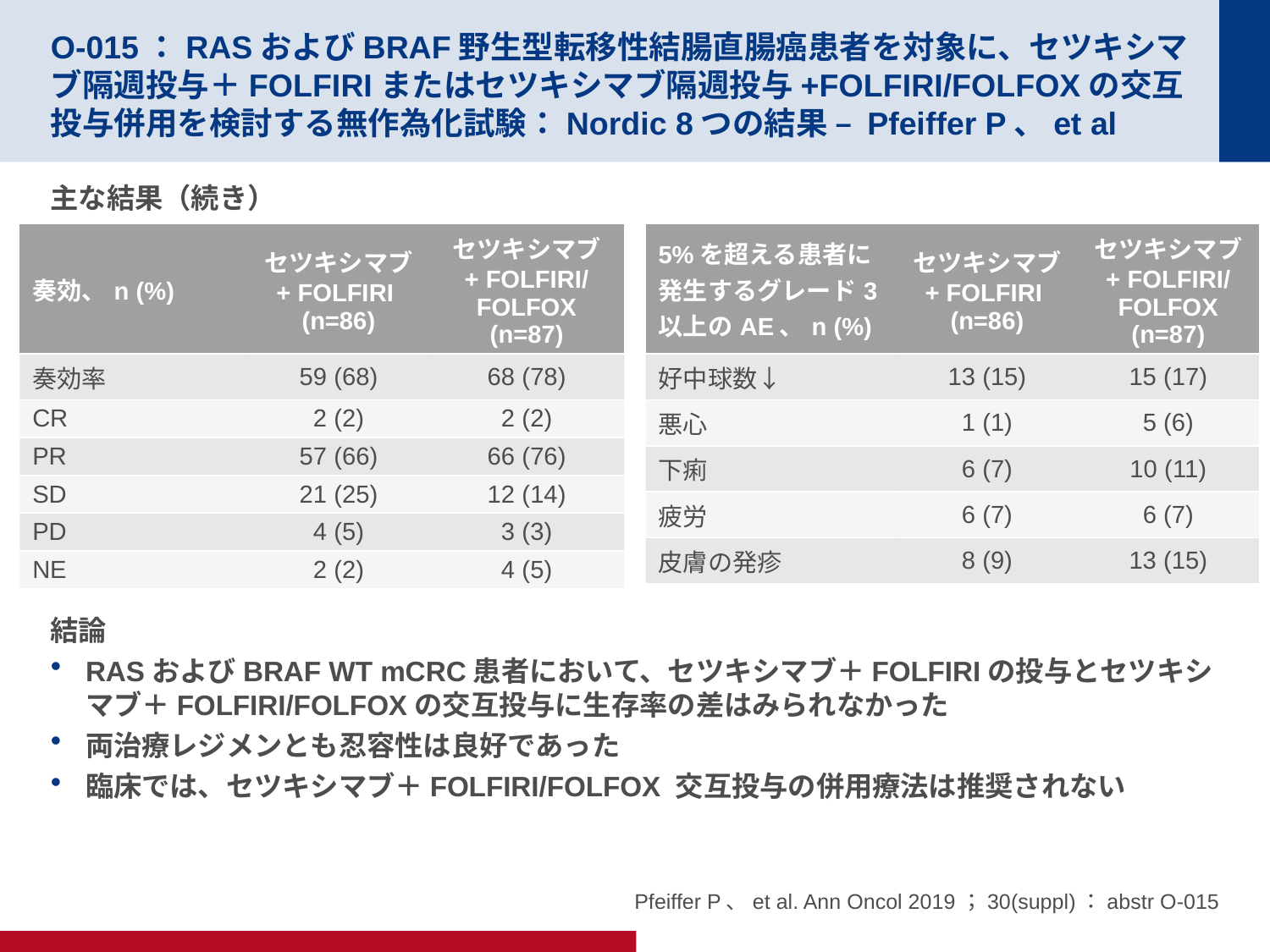

# O-015：RASおよびBRAF野生型転移性結腸直腸癌患者を対象に、セツキシマブ隔週投与＋FOLFIRIまたはセツキシマブ隔週投与+FOLFIRI/FOLFOXの交互投与併用を検討する無作為化試験：Nordic 8つの結果 – Pfeiffer P、et al
主な結果（続き）
結論
RASおよびBRAF WT mCRC患者において、セツキシマブ＋FOLFIRIの投与とセツキシマブ＋FOLFIRI/FOLFOXの交互投与に生存率の差はみられなかった
両治療レジメンとも忍容性は良好であった
臨床では、セツキシマブ＋FOLFIRI/FOLFOX 交互投与の併用療法は推奨されない
| 奏効、n (%) | セツキシマブ + FOLFIRI (n=86) | セツキシマブ + FOLFIRI/ FOLFOX (n=87) |
| --- | --- | --- |
| 奏効率 | 59 (68) | 68 (78) |
| CR | 2 (2) | 2 (2) |
| PR | 57 (66) | 66 (76) |
| SD | 21 (25) | 12 (14) |
| PD | 4 (5) | 3 (3) |
| NE | 2 (2) | 4 (5) |
| 5%を超える患者に発生するグレード3以上のAE、n (%) | セツキシマブ + FOLFIRI (n=86) | セツキシマブ + FOLFIRI/ FOLFOX (n=87) |
| --- | --- | --- |
| 好中球数↓ | 13 (15) | 15 (17) |
| 悪心 | 1 (1) | 5 (6) |
| 下痢 | 6 (7) | 10 (11) |
| 疲労 | 6 (7) | 6 (7) |
| 皮膚の発疹 | 8 (9) | 13 (15) |
Pfeiffer P、et al. Ann Oncol 2019；30(suppl)：abstr O-015